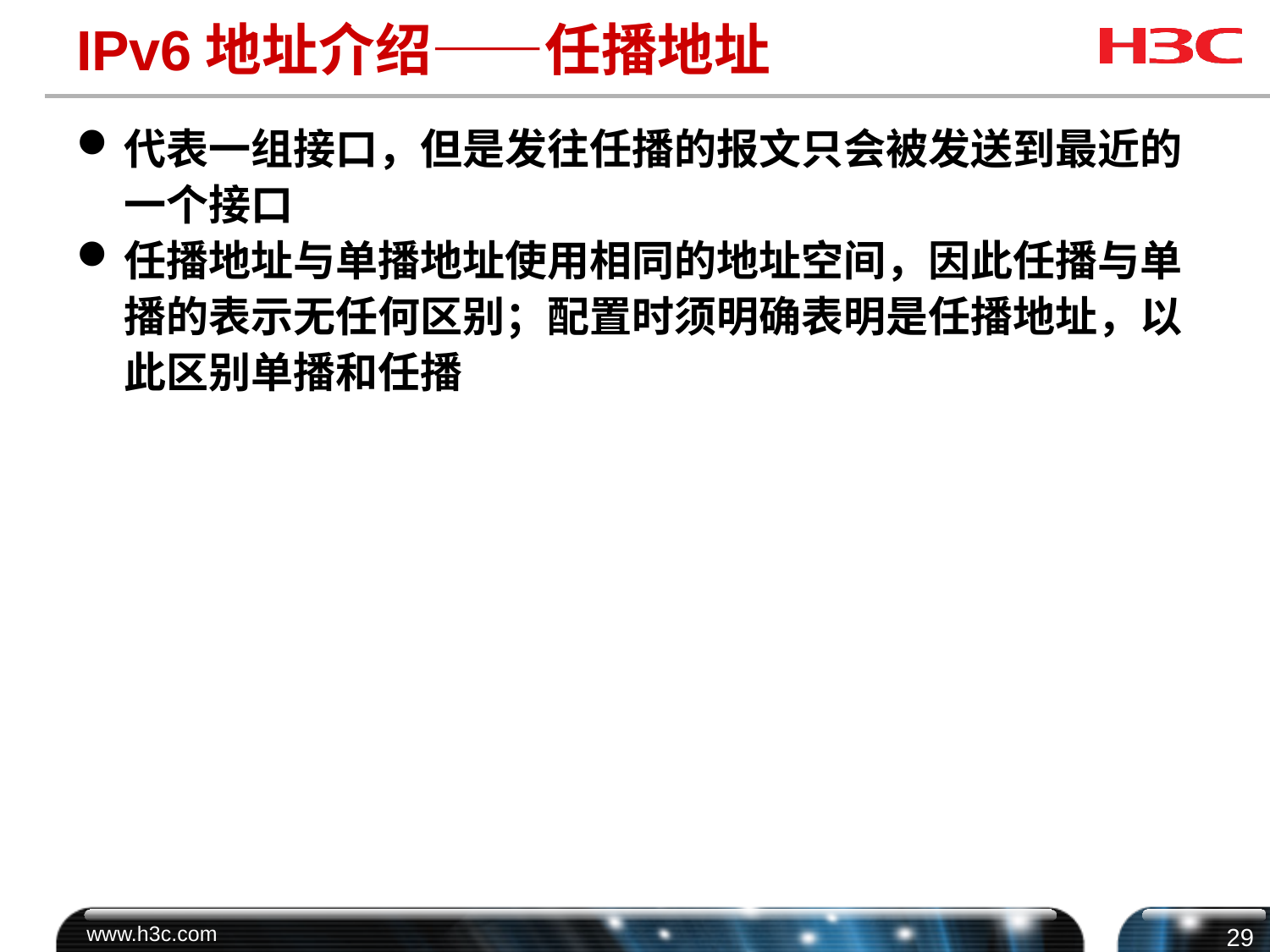

# IPv6地址介绍——任播地址
代表一组接口，但是发往任播的报文只会被发送到最近的一个接口
任播地址与单播地址使用相同的地址空间，因此任播与单播的表示无任何区别；配置时须明确表明是任播地址，以此区别单播和任播